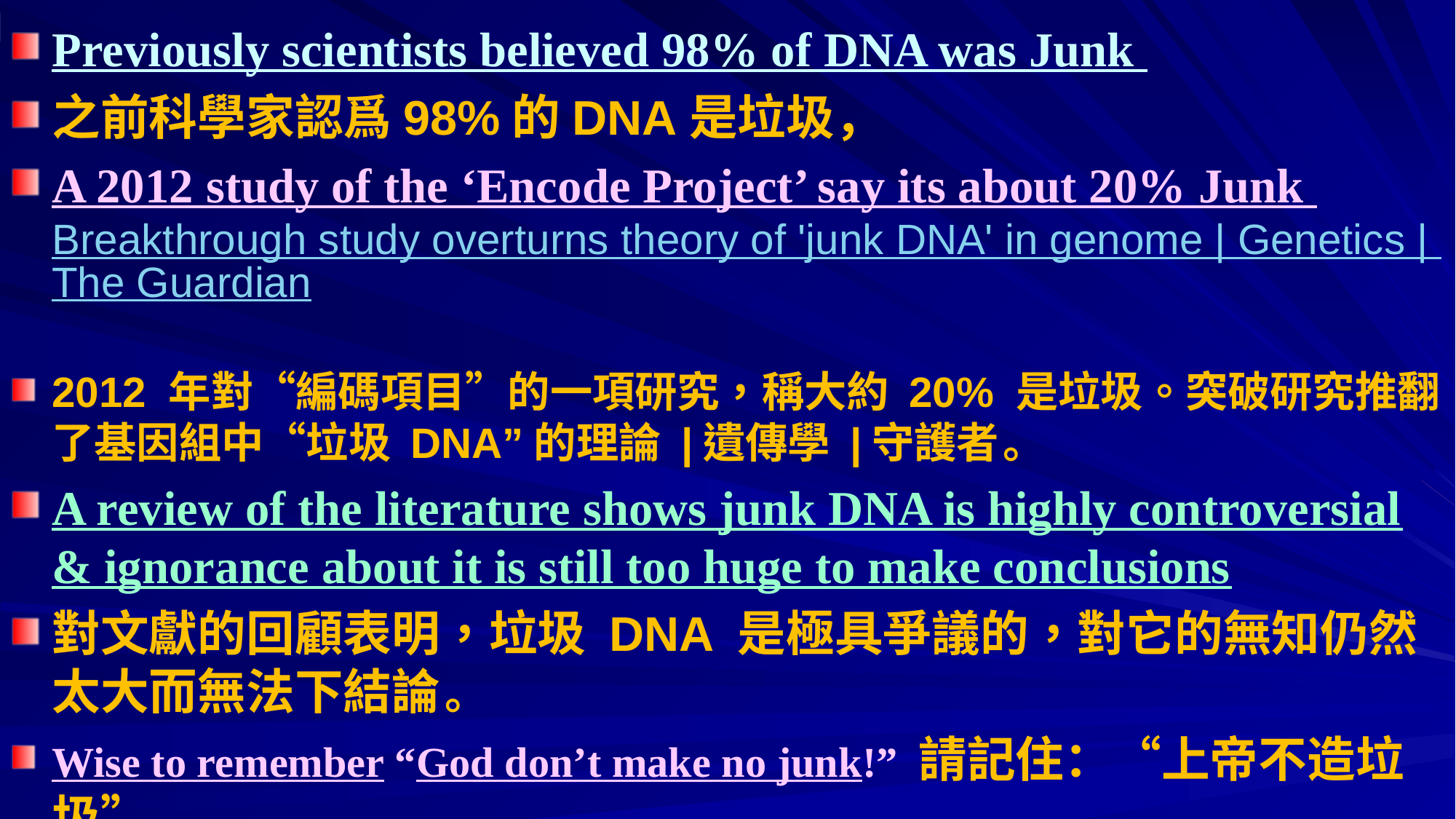

Previously scientists believed 98% of DNA was Junk
之前科學家認爲98%的DNA是垃圾，
A 2012 study of the ‘Encode Project’ say its about 20% Junk Breakthrough study overturns theory of 'junk DNA' in genome | Genetics | The Guardian
2012 年對“編碼項目”的一項研究，稱大約 20% 是垃圾。突破研究推翻了基因組中“垃圾 DNA”的理論 |遺傳學 |守護者 。
A review of the literature shows junk DNA is highly controversial & ignorance about it is still too huge to make conclusions
對文獻的回顧表明，垃圾 DNA 是極具爭議的，對它的無知仍然太大而無法下結論 。
Wise to remember “God don’t make no junk!” 請記住：“上帝不造垃圾”